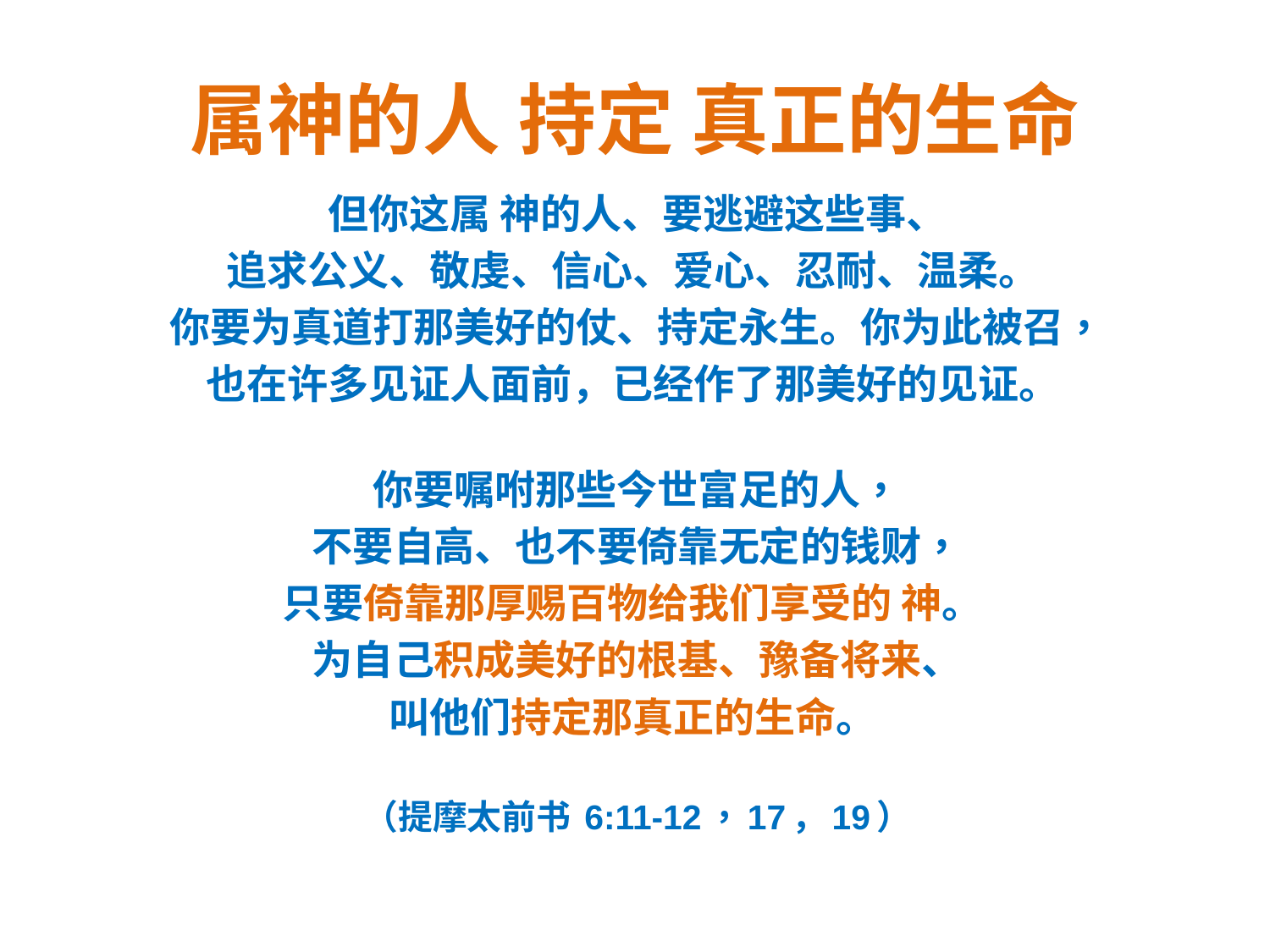

# 属神的人 持定 真正的生命
但你这属 神的人、要逃避这些事、
追求公义、敬虔、信心、爱心、忍耐、温柔。
你要为真道打那美好的仗、持定永生。你为此被召，
也在许多见证人面前，已经作了那美好的见证。

你要嘱咐那些今世富足的人，
不要自高、也不要倚靠无定的钱财，
只要倚靠那厚赐百物给我们享受的 神。
为自己积成美好的根基、豫备将来、
叫他们持定那真正的生命。

（提摩太前书 6:11-12，17，19）